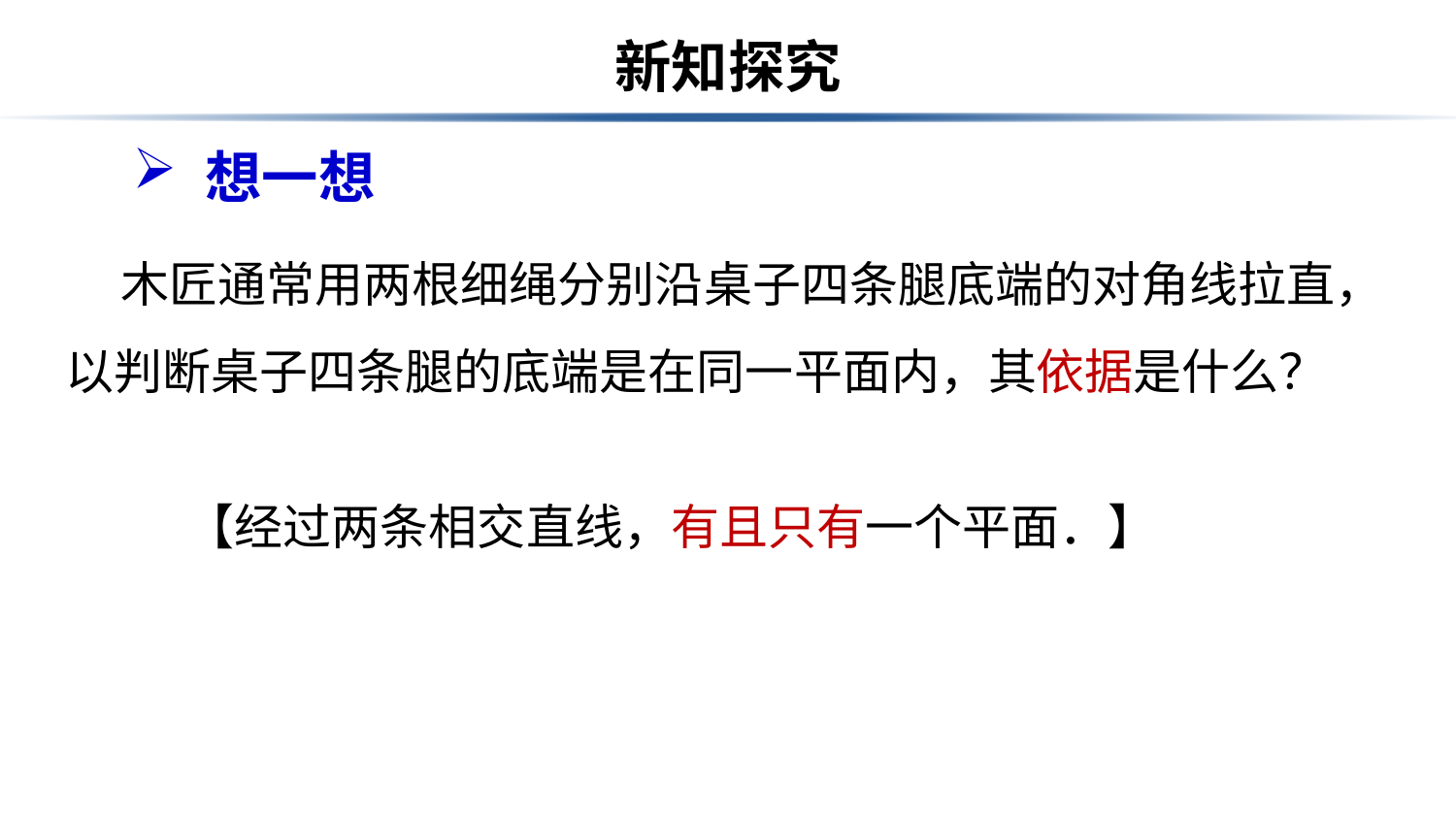

# 新知探究
想一想
    木匠通常用两根细绳分别沿桌子四条腿底端的对角线拉直，以判断桌子四条腿的底端是在同一平面内，其依据是什么？

【经过两条相交直线，有且只有一个平面．】